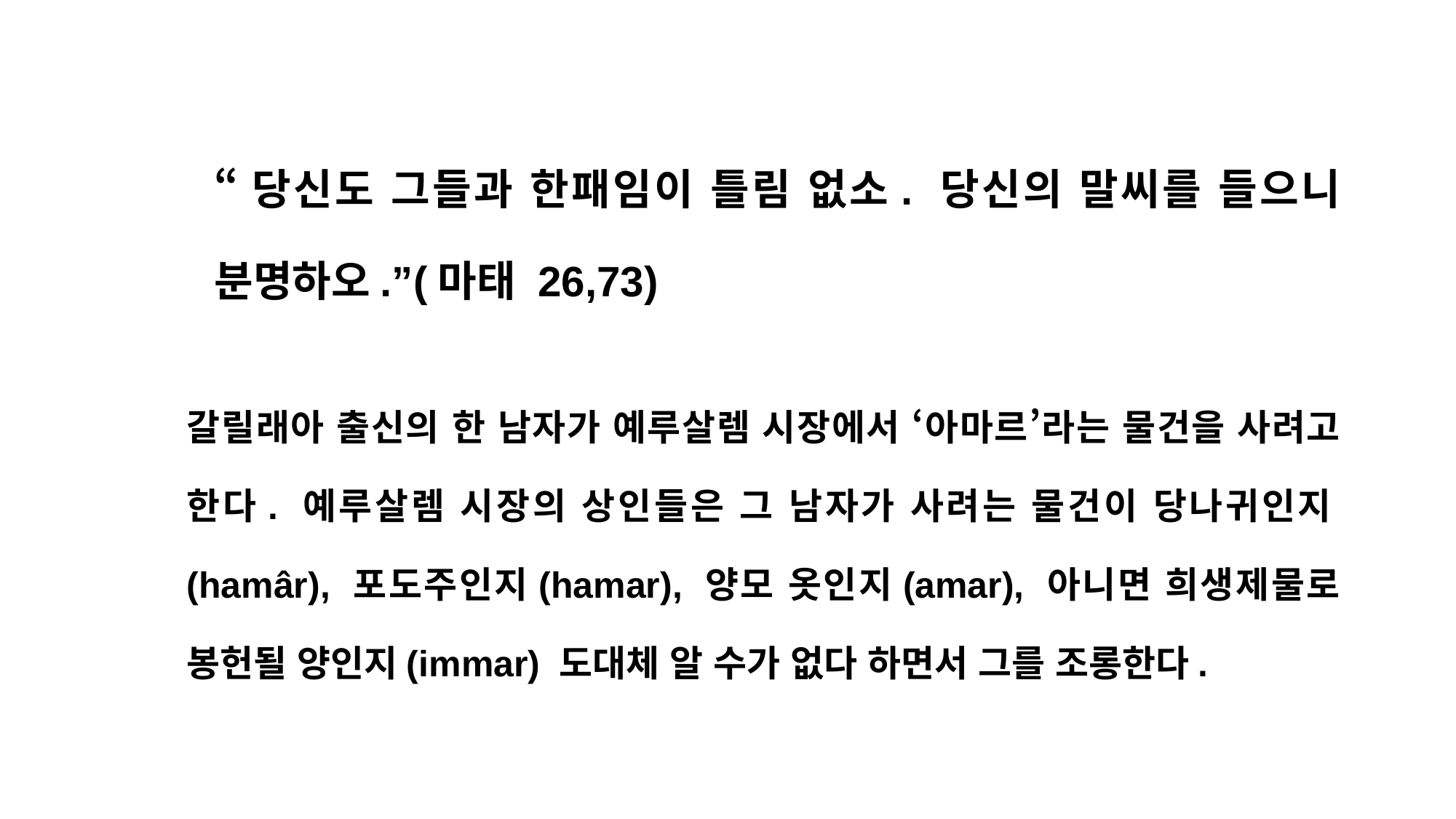

“당신도 그들과 한패임이 틀림 없소. 당신의 말씨를 들으니 분명하오.”(마태 26,73)
갈릴래아 출신의 한 남자가 예루살렘 시장에서 ‘아마르’라는 물건을 사려고 한다. 예루살렘 시장의 상인들은 그 남자가 사려는 물건이 당나귀인지(hamâr), 포도주인지(hamar), 양모 옷인지(amar), 아니면 희생제물로 봉헌될 양인지(immar) 도대체 알 수가 없다 하면서 그를 조롱한다.